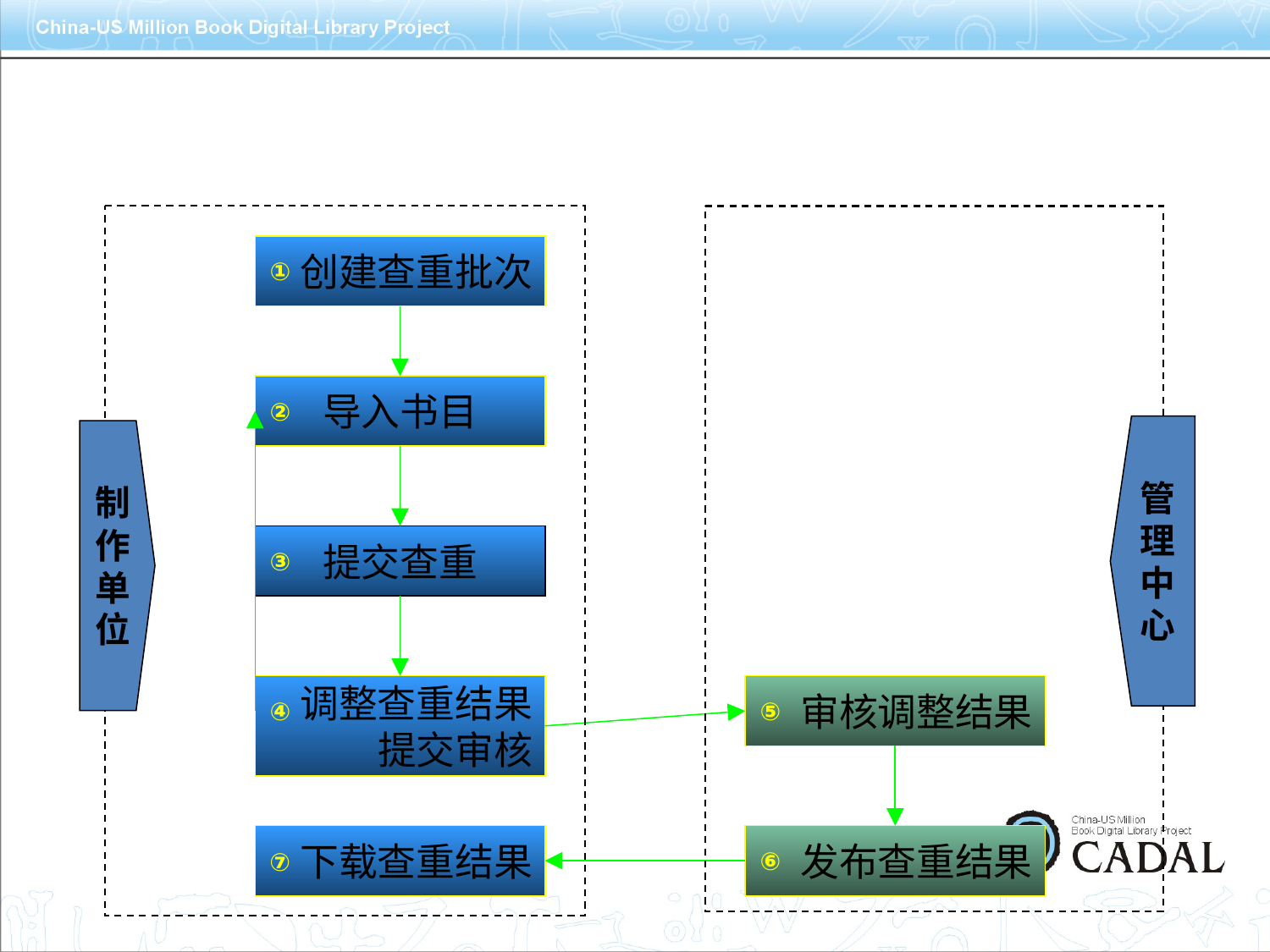

创建查重批次
①
导入书目
②
管
理
中
心
制
作
单
位
提交查重
③
调整查重结果
提交审核
④
审核调整结果
⑤
下载查重结果
发布查重结果
⑥
⑦